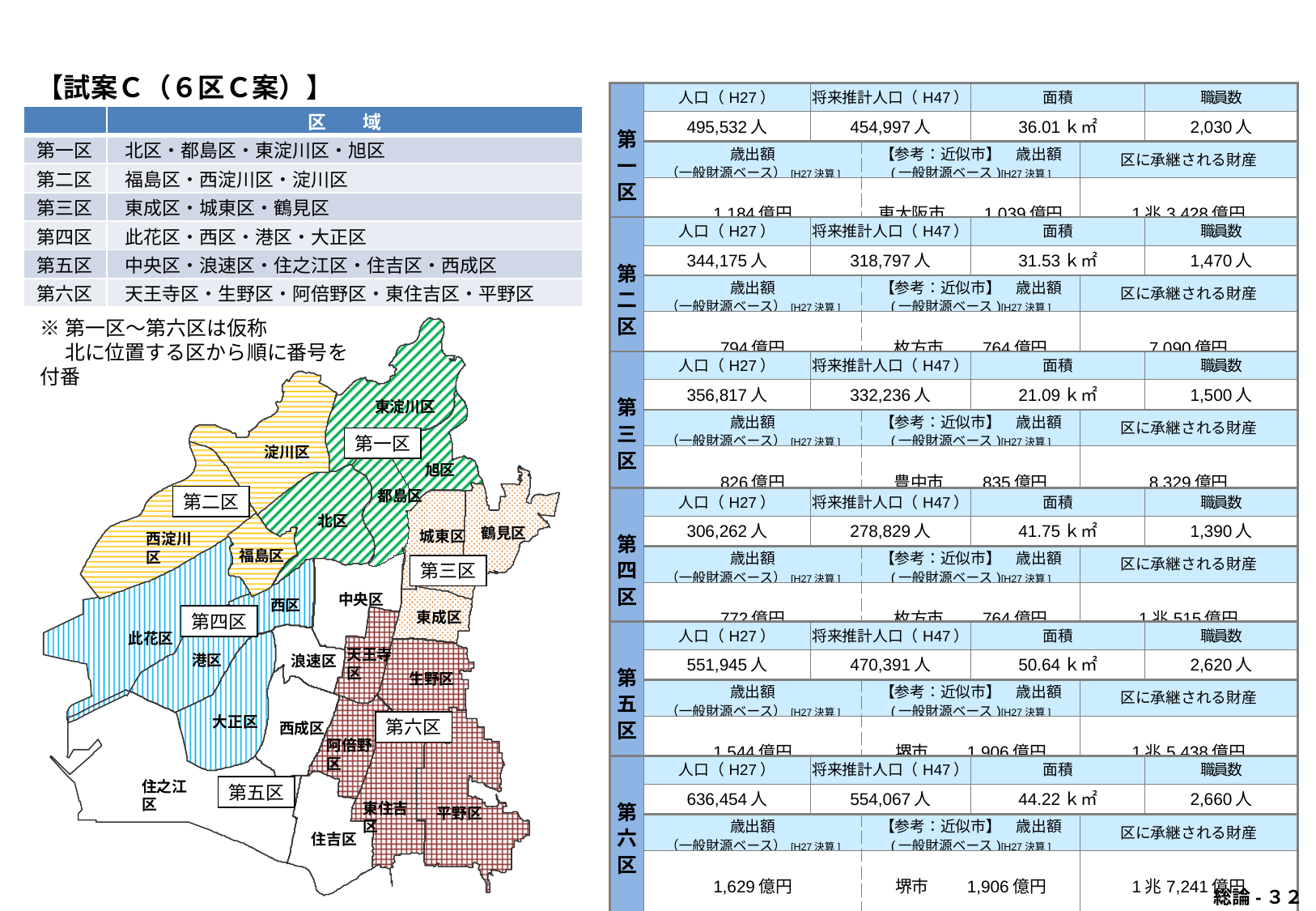

【試案Ｃ（６区Ｃ案）】
| 第一区 | 人口（H27） | 将来推計人口（H47） |  | 面積 |  | 職員数 |
| --- | --- | --- | --- | --- | --- | --- |
|  | 495,532人 | 454,997人 |  | 36.01ｋ㎡ |  | 2,030人 |
|  | 歳出額 （一般財源ベース）[H27決算] |  | 【参考：近似市】　歳出額 (一般財源ベース)[H27決算] |  | 区に承継される財産 |  |
|  | 1,184億円 |  | 東大阪市　　1,039億円 |  | 1兆3,428億円 |  |
|  | 区　　域 |
| --- | --- |
| 第一区 | 北区・都島区・東淀川区・旭区 |
| 第二区 | 福島区・西淀川区・淀川区 |
| 第三区 | 東成区・城東区・鶴見区 |
| 第四区 | 此花区・西区・港区・大正区 |
| 第五区 | 中央区・浪速区・住之江区・住吉区・西成区 |
| 第六区 | 天王寺区・生野区・阿倍野区・東住吉区・平野区 |
| 第二区 | 人口（H27） | 将来推計人口（H47） |  | 面積 |  | 職員数 |
| --- | --- | --- | --- | --- | --- | --- |
|  | 344,175人 | 318,797人 |  | 31.53ｋ㎡ |  | 1,470人 |
|  | 歳出額 （一般財源ベース）[H27決算] |  | 【参考：近似市】　歳出額 (一般財源ベース)[H27決算] |  | 区に承継される財産 |  |
|  | 794億円 |  | 枚方市　　764億円 |  | 7,090億円 |  |
※第一区～第六区は仮称
　 北に位置する区から順に番号を付番

東淀川区
淀川区
旭区
都島区
北区
鶴見区
城東区
西淀川区
福島区
中央区
西区
東成区
此花区
天王寺区
港区
浪速区
生野区
大正区
西成区
阿倍野区
住之江区
東住吉区
平野区
住吉区
| 第三区 | 人口（H27） | 将来推計人口（H47） |  | 面積 |  | 職員数 |
| --- | --- | --- | --- | --- | --- | --- |
|  | 356,817人 | 332,236人 |  | 21.09ｋ㎡ |  | 1,500人 |
|  | 歳出額 （一般財源ベース）[H27決算] |  | 【参考：近似市】　歳出額 (一般財源ベース)[H27決算] |  | 区に承継される財産 |  |
|  | 826億円 |  | 豊中市　　835億円 |  | 8,329億円 |  |
第一区
第二区
| 第四区 | 人口（H27） | 将来推計人口（H47） |  | 面積 |  | 職員数 |
| --- | --- | --- | --- | --- | --- | --- |
|  | 306,262人 | 278,829人 |  | 41.75ｋ㎡ |  | 1,390人 |
|  | 歳出額 （一般財源ベース）[H27決算] |  | 【参考：近似市】　歳出額 (一般財源ベース)[H27決算] |  | 区に承継される財産 |  |
|  | 772億円 |  | 枚方市　　764億円 |  | 1兆515億円 |  |
第三区
第四区
| 第五区 | 人口（H27） | 将来推計人口（H47） |  | 面積 |  | 職員数 |
| --- | --- | --- | --- | --- | --- | --- |
|  | 551,945人 | 470,391人 |  | 50.64ｋ㎡ |  | 2,620人 |
|  | 歳出額 （一般財源ベース）[H27決算] |  | 【参考：近似市】　歳出額 (一般財源ベース)[H27決算] |  | 区に承継される財産 |  |
|  | 1,544億円 |  | 堺市　　1,906億円 |  | 1兆5,438億円 |  |
第六区
| 第六区 | 人口（H27） | 将来推計人口（H47） |  | 面積 |  | 職員数 |
| --- | --- | --- | --- | --- | --- | --- |
|  | 636,454人 | 554,067人 |  | 44.22ｋ㎡ |  | 2,660人 |
|  | 歳出額 （一般財源ベース）[H27決算] |  | 【参考：近似市】　歳出額 (一般財源ベース)[H27決算] |  | 区に承継される財産 |  |
|  | 1,629億円 |  | 堺市　　1,906億円 |  | 1兆7,241億円 |  |
第五区
 総論-３２